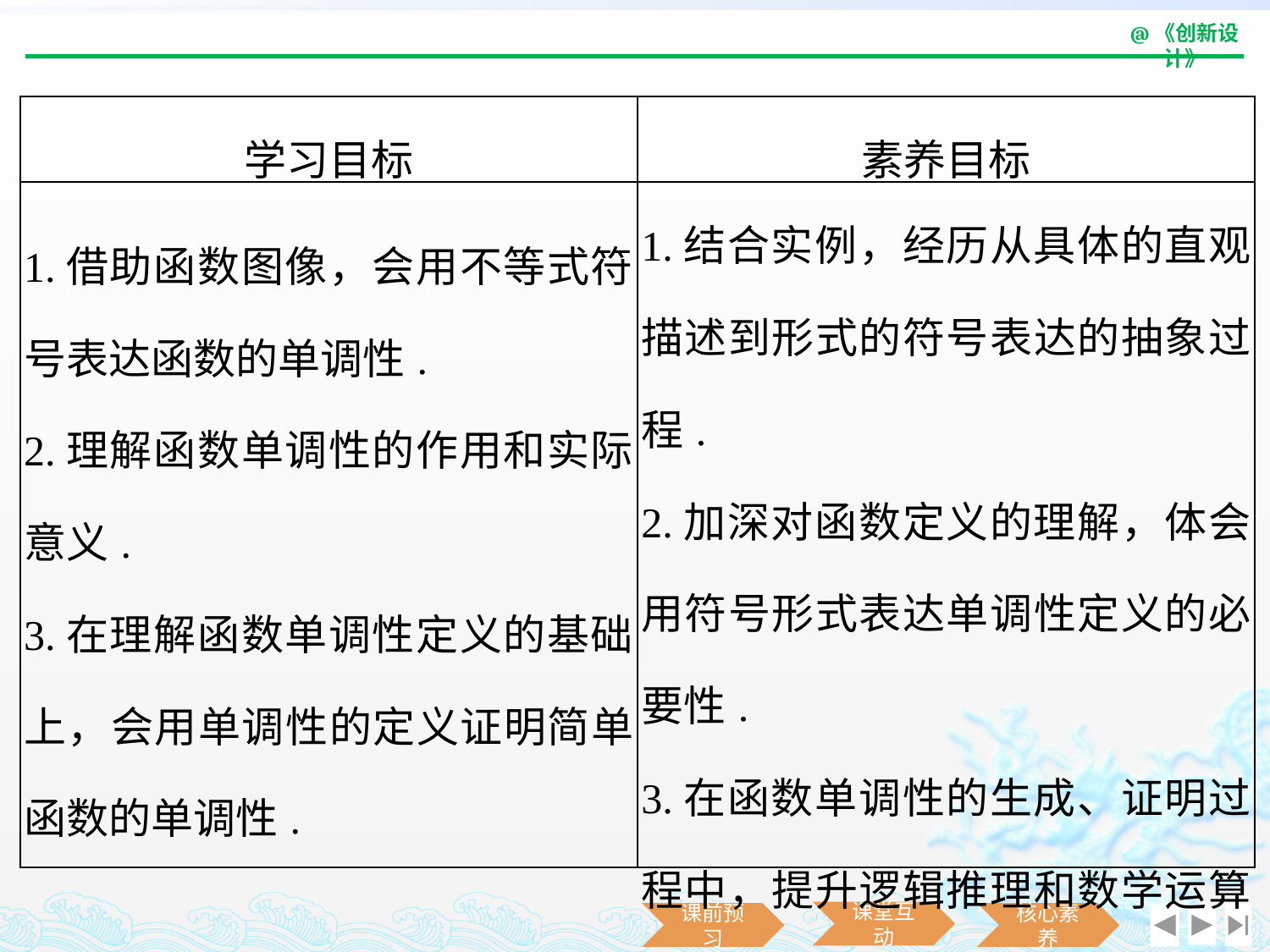

| 学习目标 | 素养目标 |
| --- | --- |
| 1.借助函数图像，会用不等式符号表达函数的单调性. 2.理解函数单调性的作用和实际意义. 3.在理解函数单调性定义的基础上，会用单调性的定义证明简单函数的单调性. | 1.结合实例，经历从具体的直观描述到形式的符号表达的抽象过程. 2.加深对函数定义的理解，体会用符号形式表达单调性定义的必要性. 3.在函数单调性的生成、证明过程中，提升逻辑推理和数学运算素养. |